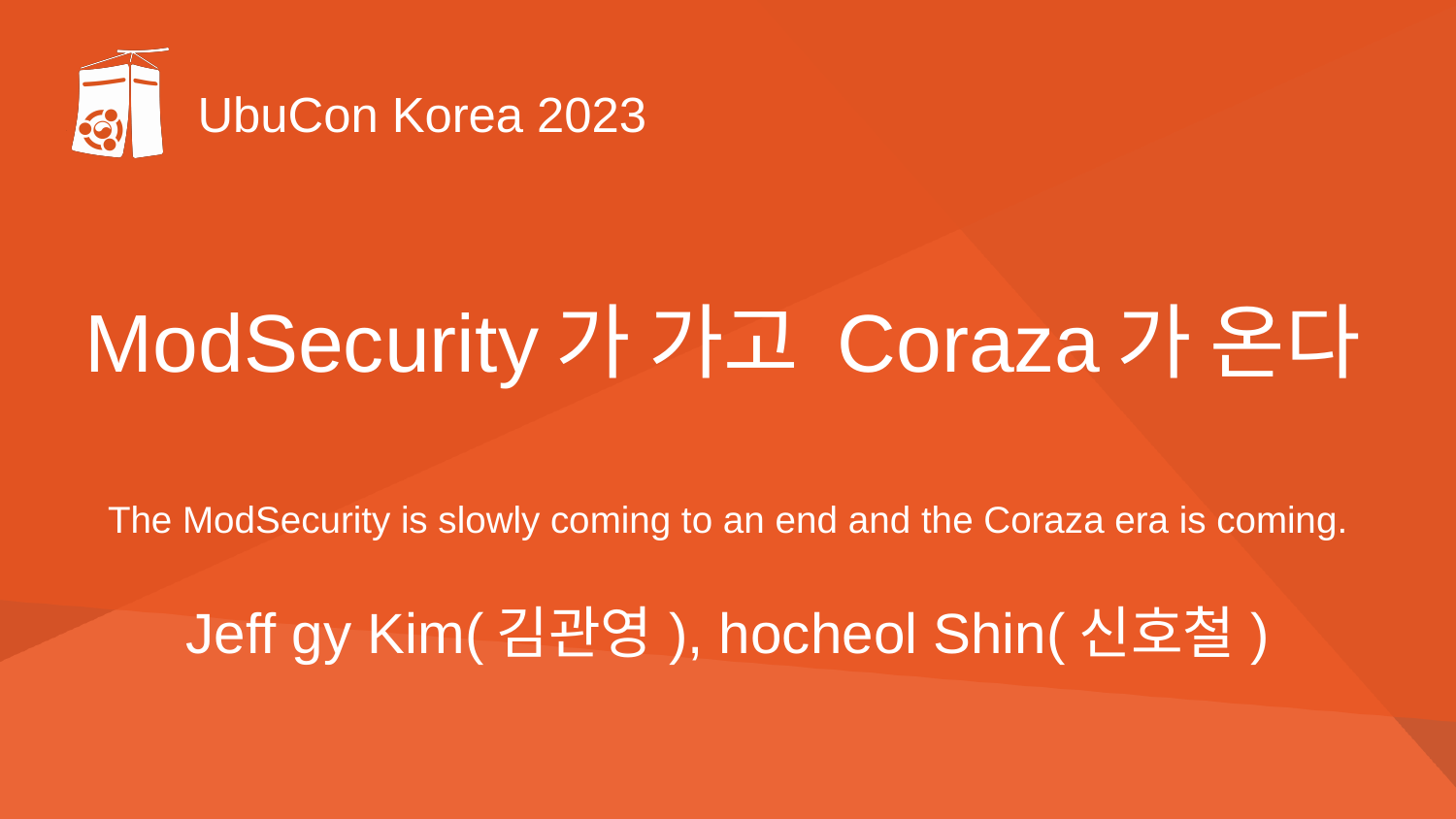

# ModSecurity가 가고 Coraza가 온다
The ModSecurity is slowly coming to an end and the Coraza era is coming.
Jeff gy Kim(김관영), hocheol Shin(신호철)